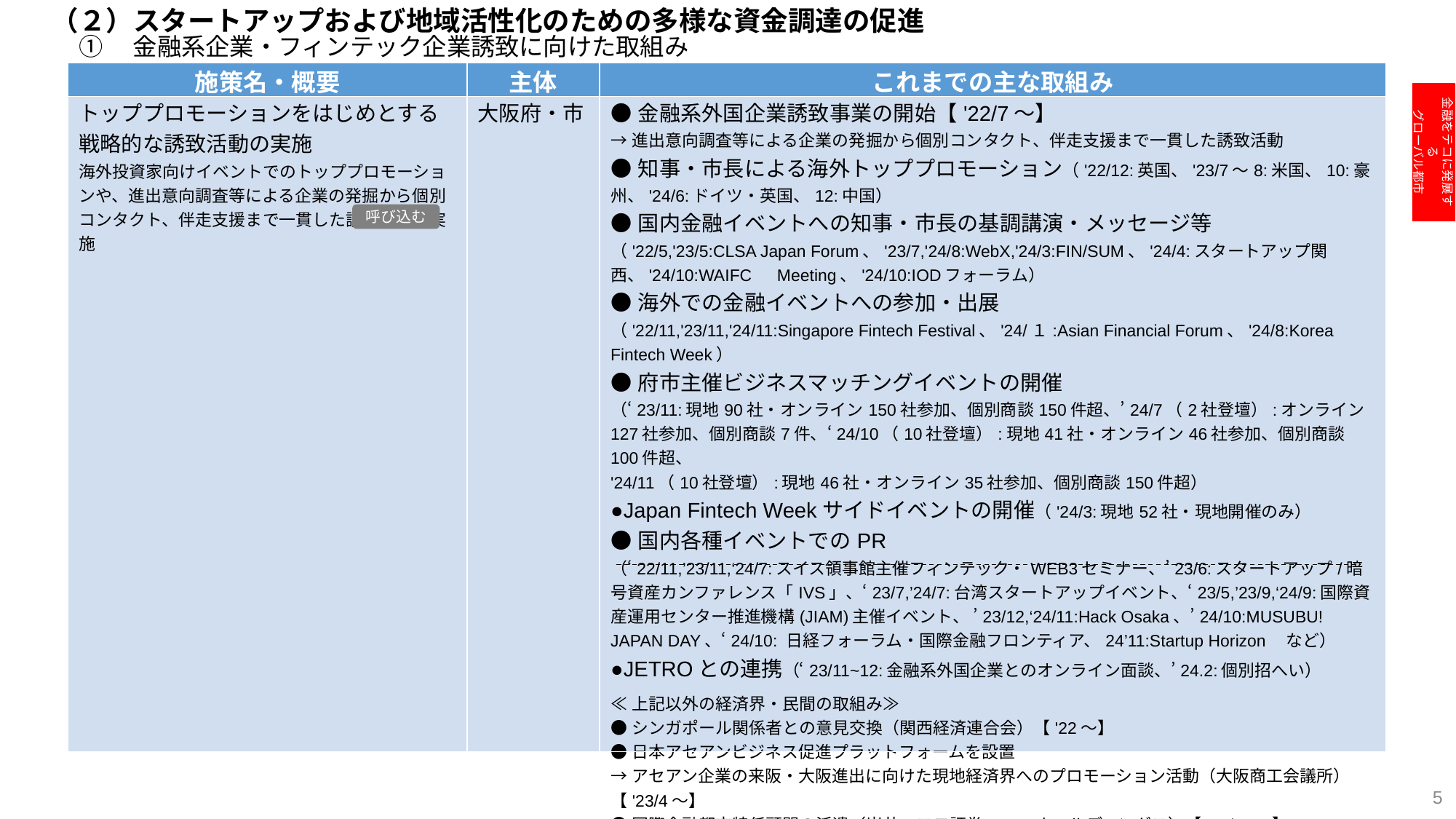

（２）スタートアップおよび地域活性化のための多様な資金調達の促進
①　金融系企業・フィンテック企業誘致に向けた取組み
| 施策名・概要 | 主体 | これまでの主な取組み |
| --- | --- | --- |
| トッププロモーションをはじめとする戦略的な誘致活動の実施 海外投資家向けイベントでのトッププロモーションや、進出意向調査等による企業の発掘から個別コンタクト、伴走支援まで一貫した誘致活動の実施 | 大阪府・市 | ●金融系外国企業誘致事業の開始【'22/7～】 →進出意向調査等による企業の発掘から個別コンタクト、伴走支援まで一貫した誘致活動 ●知事・市長による海外トッププロモーション（'22/12:英国、'23/7～8:米国、10:豪州、'24/6:ドイツ・英国、12:中国） ●国内金融イベントへの知事・市長の基調講演・メッセージ等 （'22/5,'23/5:CLSA Japan Forum、'23/7,'24/8:WebX,'24/3:FIN/SUM、'24/4:スタートアップ関西、'24/10:WAIFC　Meeting、'24/10:IODフォーラム） ●海外での金融イベントへの参加・出展 （'22/11,'23/11,'24/11:Singapore Fintech Festival、'24/１:Asian Financial Forum、'24/8:Korea Fintech Week） ●府市主催ビジネスマッチングイベントの開催 （‘23/11:現地90社・オンライン150社参加、個別商談150件超、’24/7（2社登壇）:オンライン127社参加、個別商談7件、‘24/10（10社登壇）:現地41社・オンライン46社参加、個別商談100件超、 '24/11（10社登壇）:現地46社・オンライン35社参加、個別商談150件超） ●Japan Fintech Weekサイドイベントの開催（'24/3:現地52社・現地開催のみ） ●国内各種イベントでのPR （‘22/11,’23/11,‘24/7:スイス領事館主催フィンテック・WEB3セミナー、’23/6:スタートアップ/暗号資産カンファレンス「IVS」、‘23/7,’24/7:台湾スタートアップイベント、‘23/5,’23/9,‘24/9:国際資産運用センター推進機構(JIAM)主催イベント、 ’23/12,‘24/11:Hack Osaka、’24/10:MUSUBU! JAPAN DAY、‘24/10: 日経フォーラム・国際金融フロンティア、24’11:Startup Horizon　など） ●JETROとの連携（‘23/11~12:金融系外国企業とのオンライン面談、’24.2:個別招へい） ≪上記以外の経済界・民間の取組み≫ ●シンガポール関係者との意見交換（関西経済連合会）【'22～】 ●日本アセアンビジネス促進プラットフォームを設置 →アセアン企業の来阪・大阪進出に向けた現地経済界へのプロモーション活動（大阪商工会議所）【'23/4～】 ●国際金融都市特任顧問の派遣（岩井コスモ証券・SBIホールディングス）【'21/10～】 ●海外でのフィンテックイベントへの出展協力（Fintech協会）（‘22/11,’23/11,‘24/11:Singapore Fintech Festival ‘24/8:Korea Fintech Week） |
金融をテコに発展する
グローバル都市
呼び込む
5